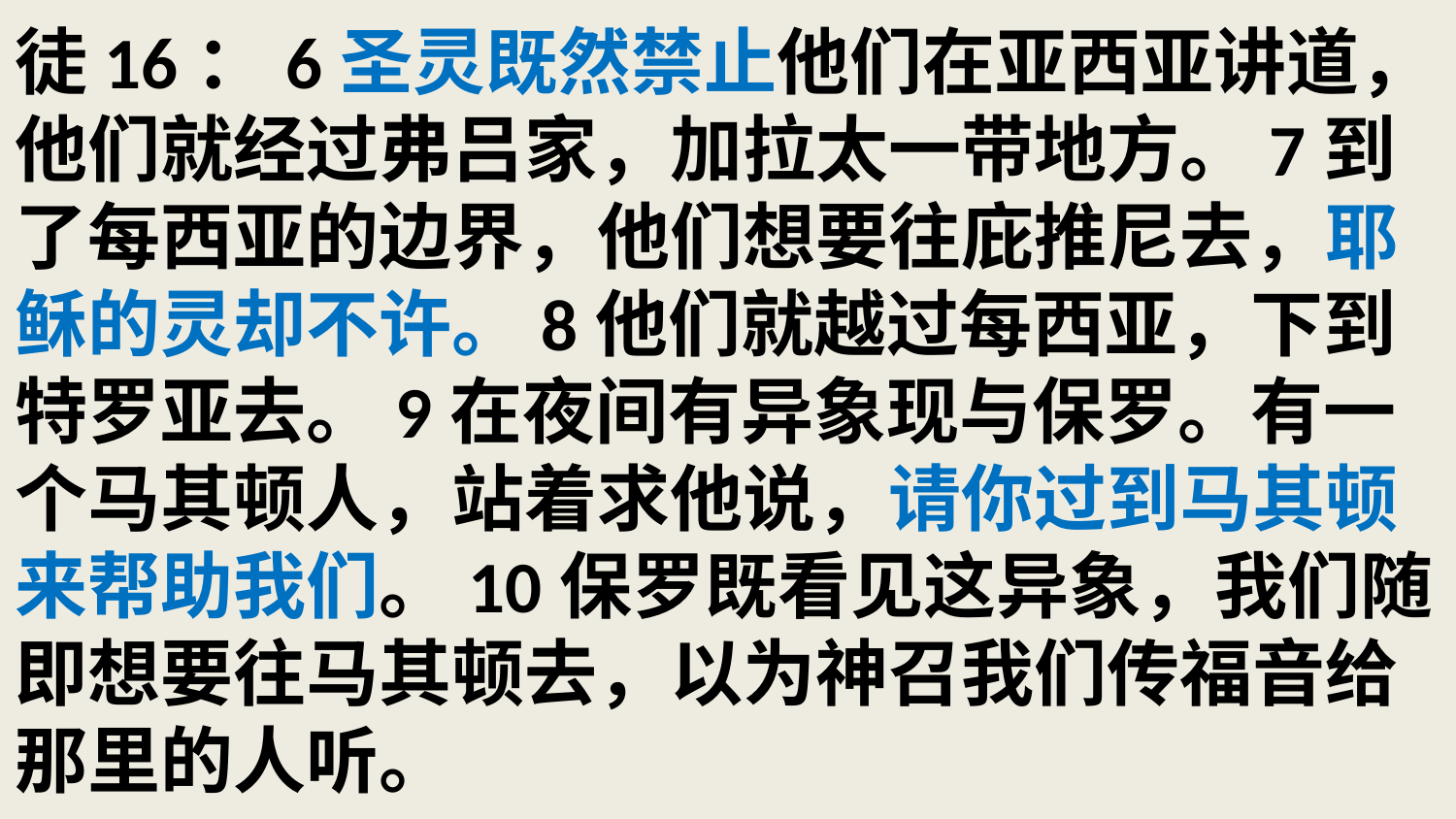

# 徒16：6圣灵既然禁止他们在亚西亚讲道，他们就经过弗吕家，加拉太一带地方。7到了每西亚的边界，他们想要往庇推尼去，耶稣的灵却不许。8他们就越过每西亚，下到特罗亚去。9在夜间有异象现与保罗。有一个马其顿人，站着求他说，请你过到马其顿来帮助我们。10保罗既看见这异象，我们随即想要往马其顿去，以为神召我们传福音给那里的人听。